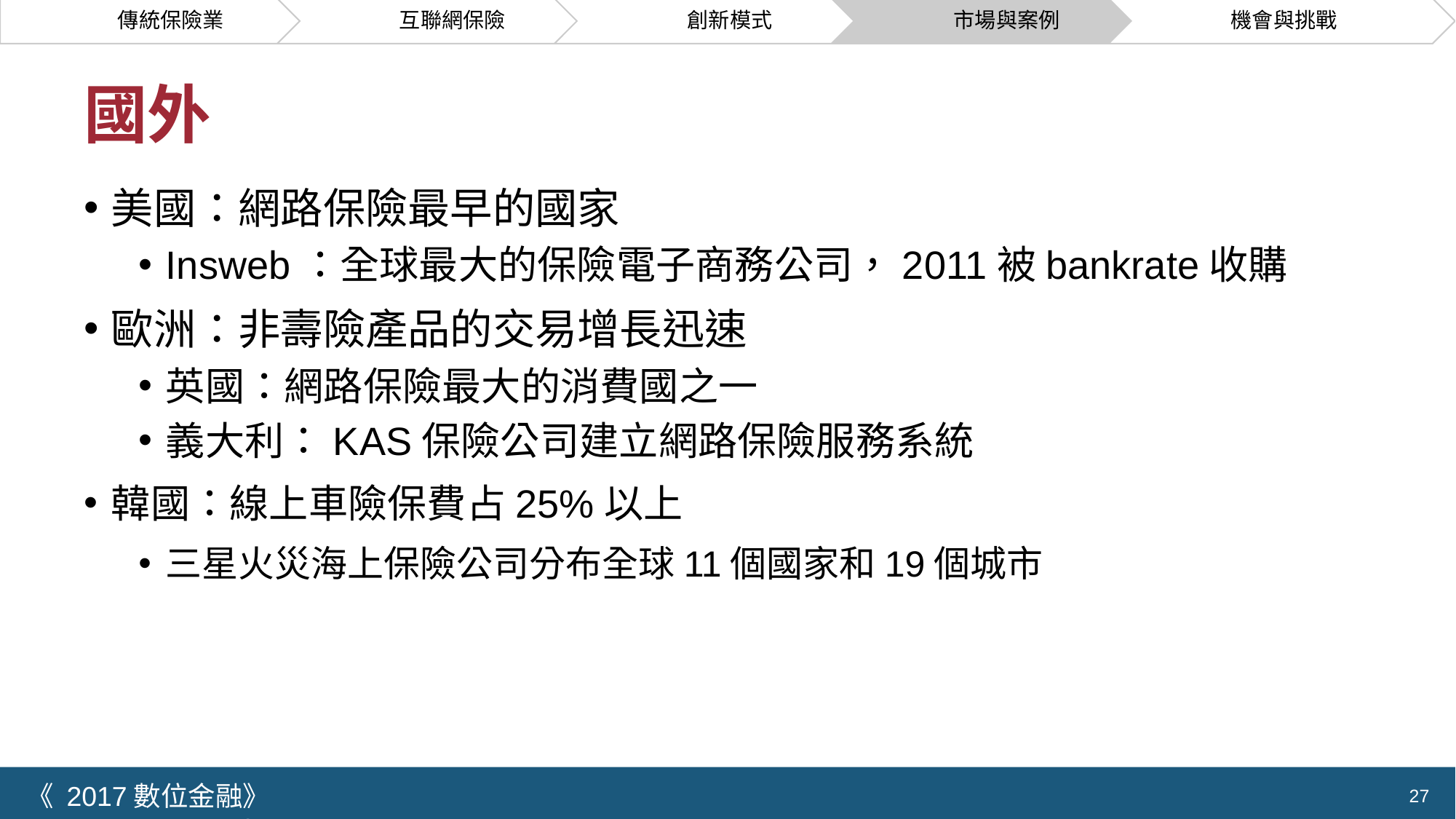

傳統保險業
互聯網保險
創新模式
市場與案例
機會與挑戰
# 國外
美國：網路保險最早的國家
Insweb：全球最大的保險電子商務公司，2011被bankrate收購
歐洲：非壽險產品的交易增長迅速
英國：網路保險最大的消費國之一
義大利：KAS保險公司建立網路保險服務系統
韓國：線上車險保費占25%以上
三星火災海上保險公司分布全球11個國家和19個城市
《 2017數位金融》                                                                                                                                             	NCTU.IIM.IEBI Lab
27